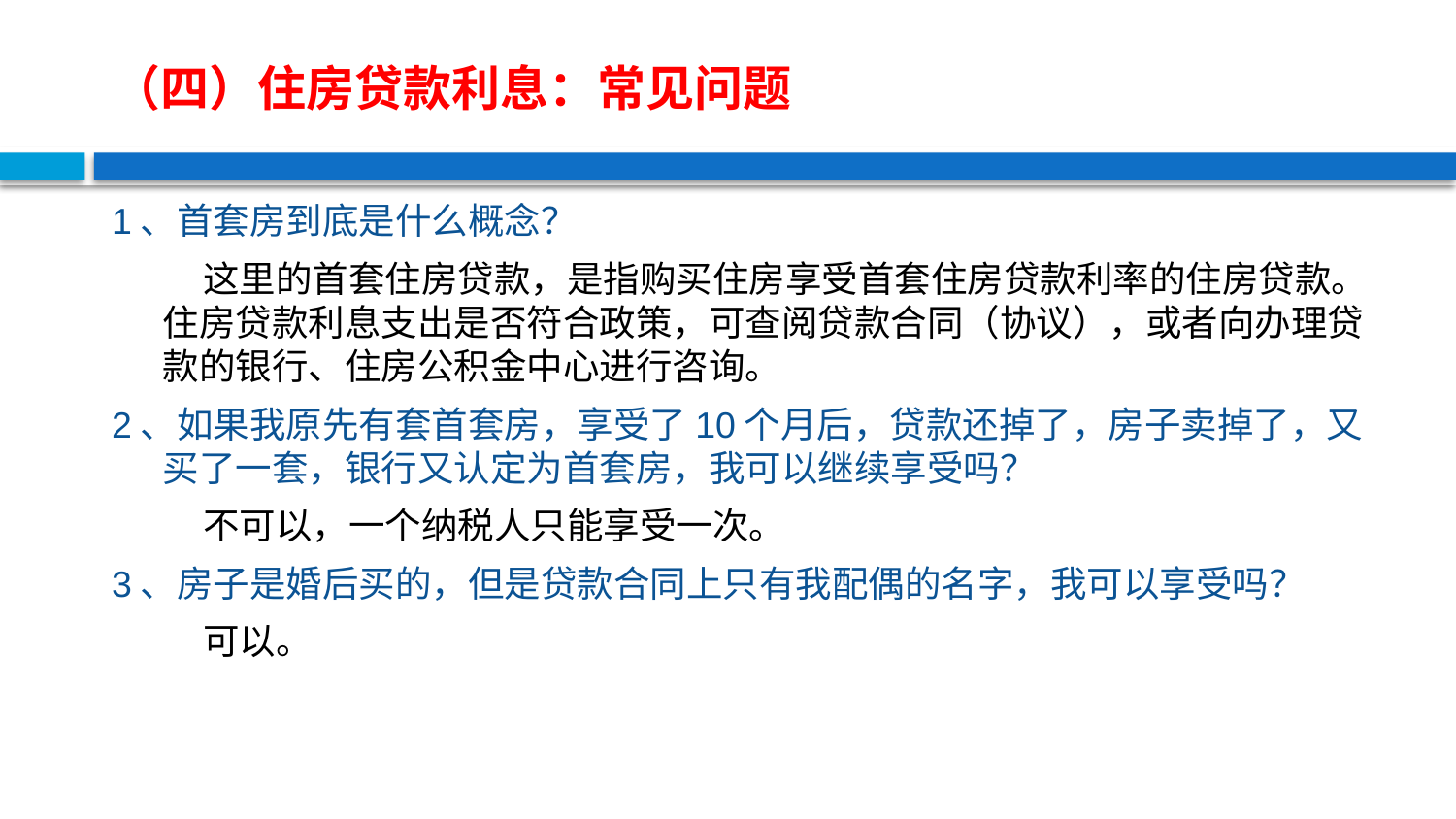

# （四）住房贷款利息：常见问题
1、首套房到底是什么概念？
          这里的首套住房贷款，是指购买住房享受首套住房贷款利率的住房贷款。住房贷款利息支出是否符合政策，可查阅贷款合同（协议），或者向办理贷款的银行、住房公积金中心进行咨询。
2、如果我原先有套首套房，享受了10个月后，贷款还掉了，房子卖掉了，又买了一套，银行又认定为首套房，我可以继续享受吗？
          不可以，一个纳税人只能享受一次。
3、房子是婚后买的，但是贷款合同上只有我配偶的名字，我可以享受吗？
          可以。